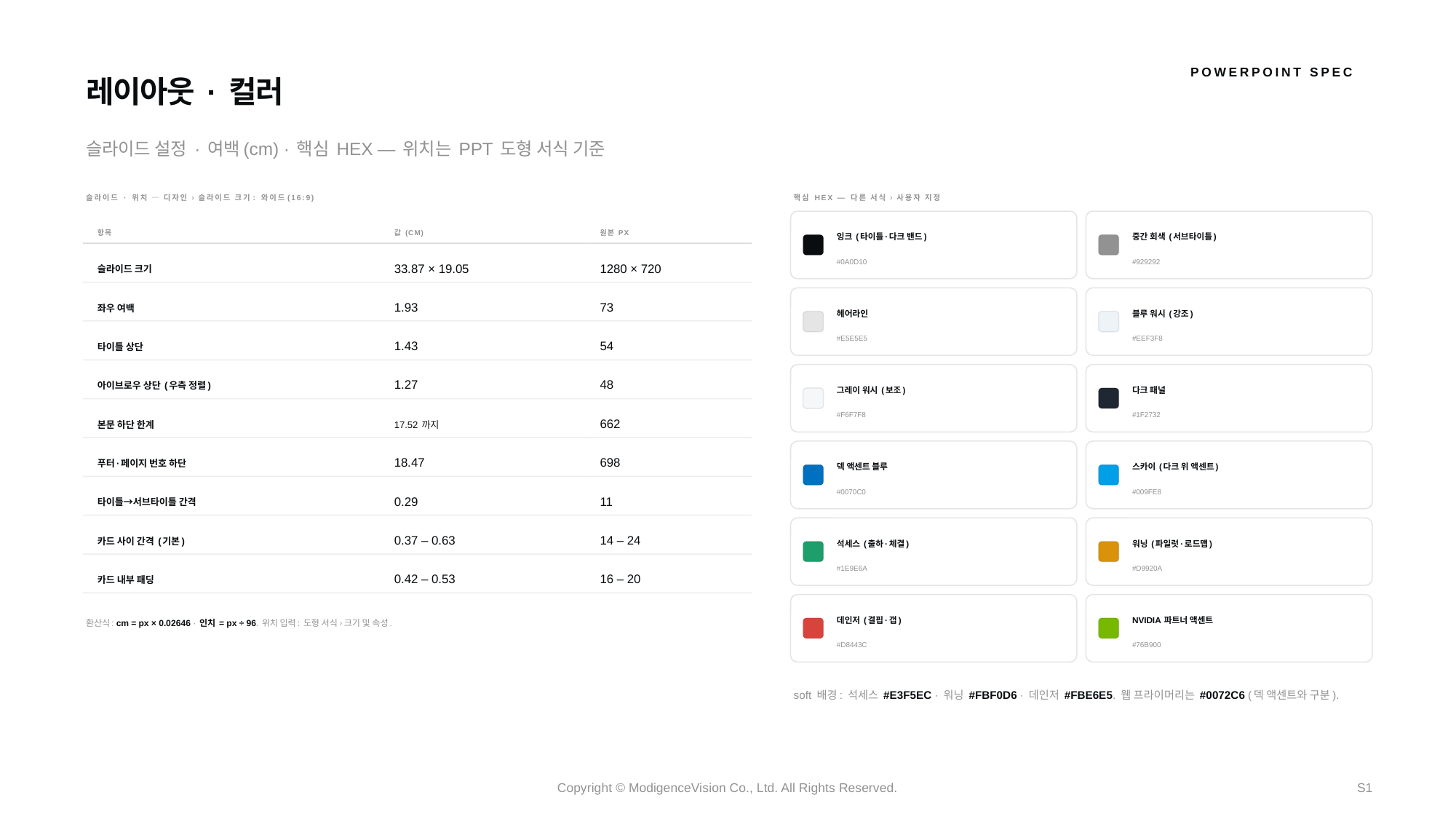

POWERPOINT SPEC
레이아웃 · 컬러
슬라이드 설정 · 여백(cm) · 핵심 HEX — 위치는 PPT 도형 서식 기준
슬라이드 · 위치 — 디자인 › 슬라이드 크기: 와이드(16:9)
핵심 HEX — 다른 서식 › 사용자 지정

항목
값 (CM)
원본 PX
잉크 (타이틀·다크 밴드)
중간 회색 (서브타이틀)

#0A0D10
#929292
슬라이드 크기
33.87 × 19.05
1280 × 720

좌우 여백
1.93
73
헤어라인
블루 워시 (강조)

#E5E5E5
#EEF3F8
타이틀 상단
1.43
54

아이브로우 상단 (우측 정렬)
1.27
48
그레이 워시 (보조)
다크 패널

#F6F7F8
#1F2732
본문 하단 한계
17.52 까지
662

푸터·페이지 번호 하단
18.47
698
덱 액센트 블루
스카이 (다크 위 액센트)

#0070C0
#009FE8
타이틀→서브타이틀 간격
0.29
11

카드 사이 간격 (기본)
0.37 – 0.63
14 – 24
석세스 (출하·체결)
워닝 (파일럿·로드맵)

#1E9E6A
#D9920A
카드 내부 패딩
0.42 – 0.53
16 – 20

데인저 (결핍·갭)
NVIDIA 파트너 액센트
환산식: cm = px × 0.02646 · 인치 = px ÷ 96. 위치 입력: 도형 서식 › 크기 및 속성.

#D8443C
#76B900
soft 배경: 석세스 #E3F5EC · 워닝 #FBF0D6 · 데인저 #FBE6E5. 웹 프라이머리는 #0072C6 (덱 액센트와 구분).
Copyright © ModigenceVision Co., Ltd. All Rights Reserved.
S1